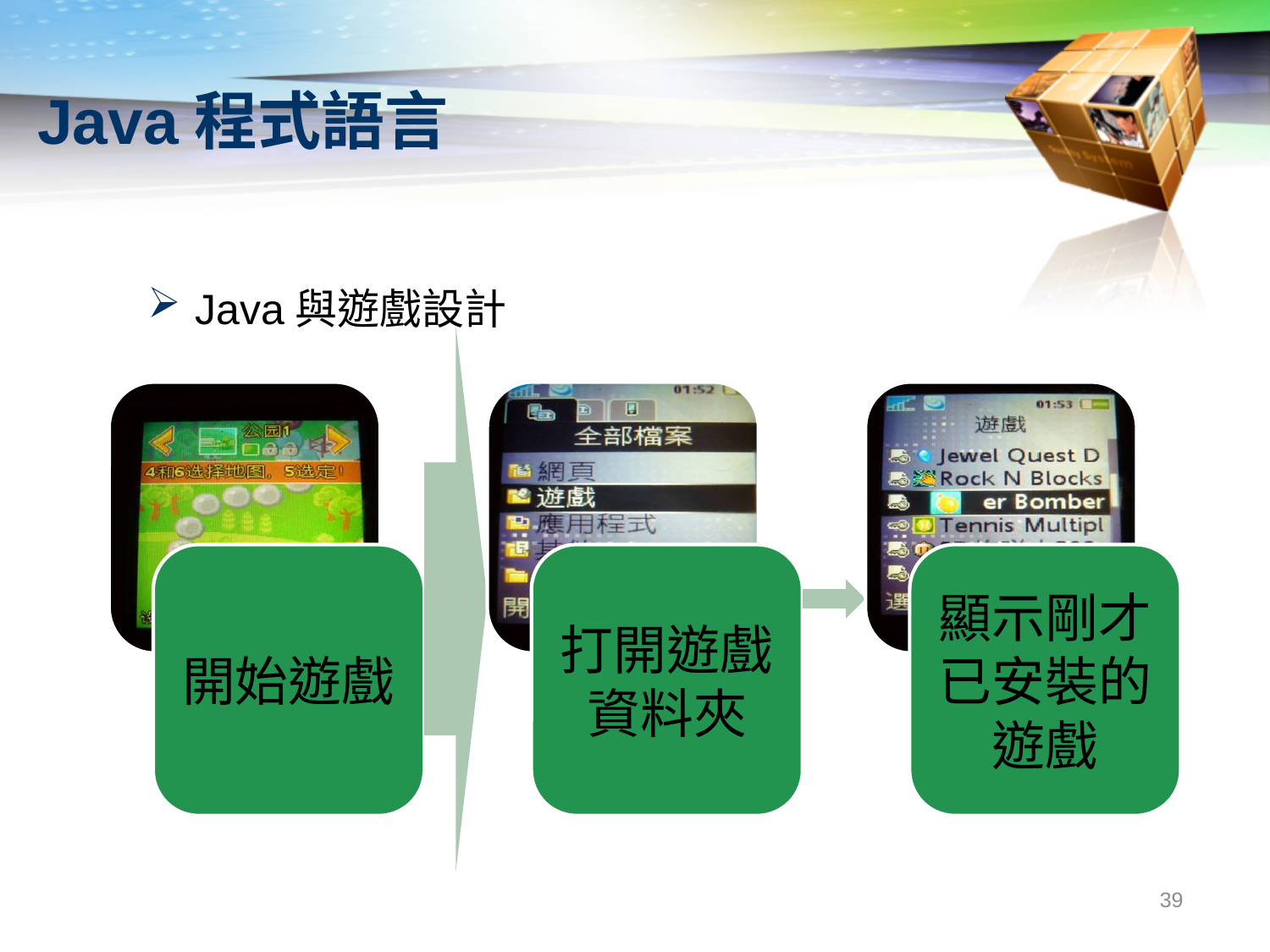

# Java程式語言
Java與遊戲設計

打開遊戲資料夾
顯示剛才已安裝的遊戲
開始遊戲
39